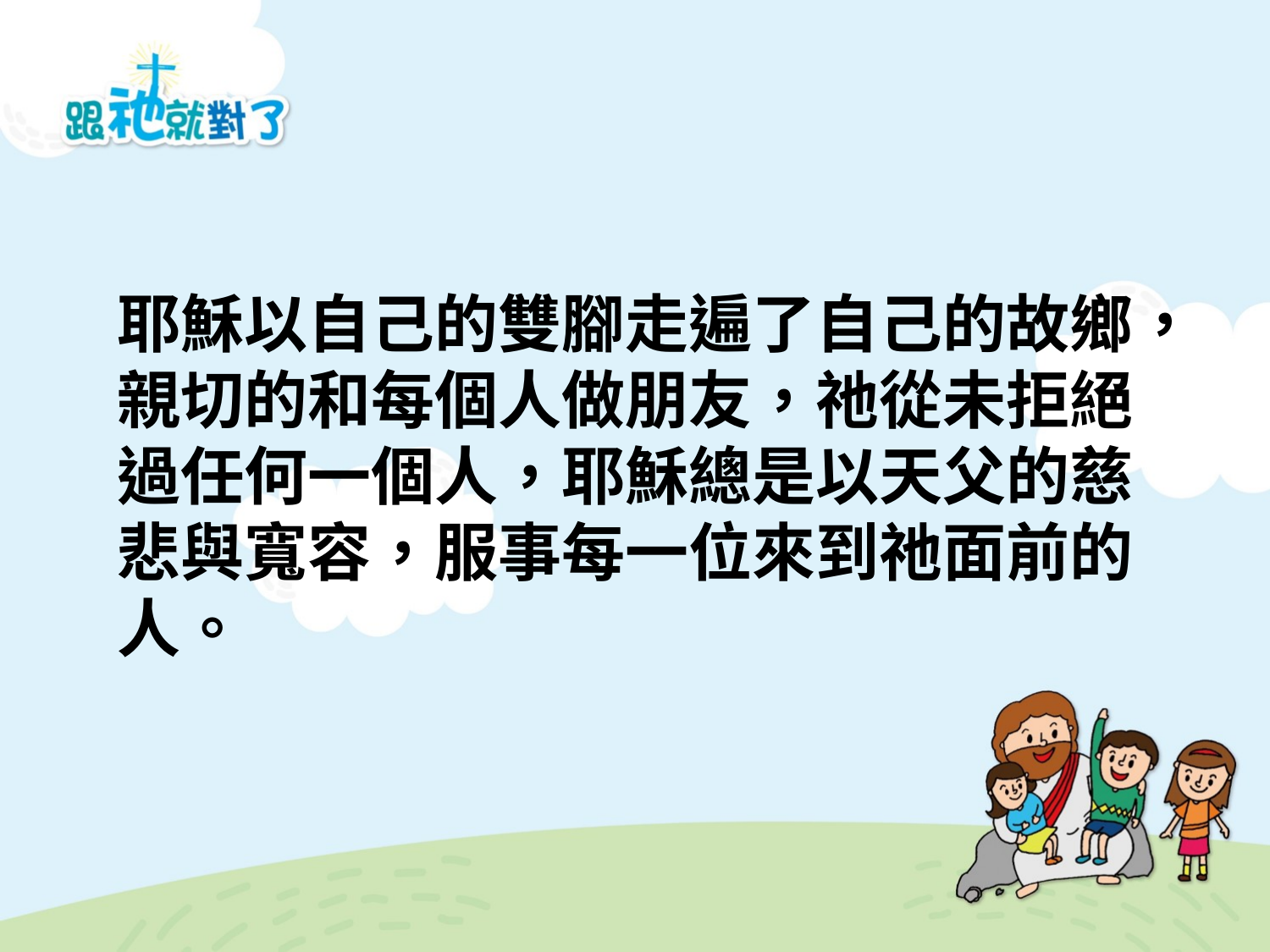

耶穌以自己的雙腳走遍了自己的故鄉，親切的和每個人做朋友，祂從未拒絕過任何一個人，耶穌總是以天父的慈悲與寬容，服事每一位來到祂面前的人。